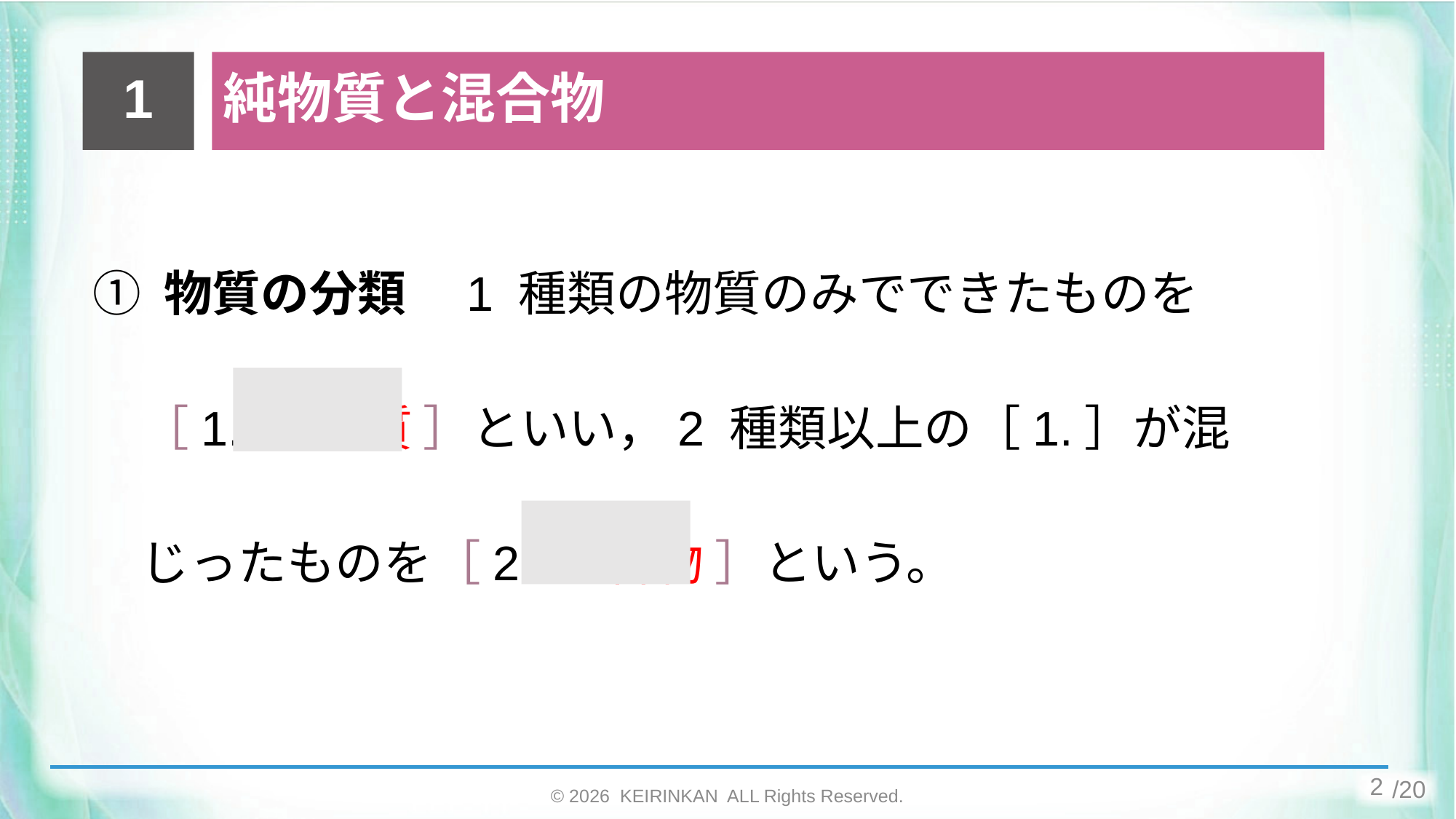

1
純物質と混合物
① 物質の分類　1 種類の物質のみでできたものを
　［1. 純物質 ］といい，2 種類以上の［1.］が混
　じったものを［2. 混合物 ］という。

© 2026  KEIRINKAN  ALL Rights Reserved.